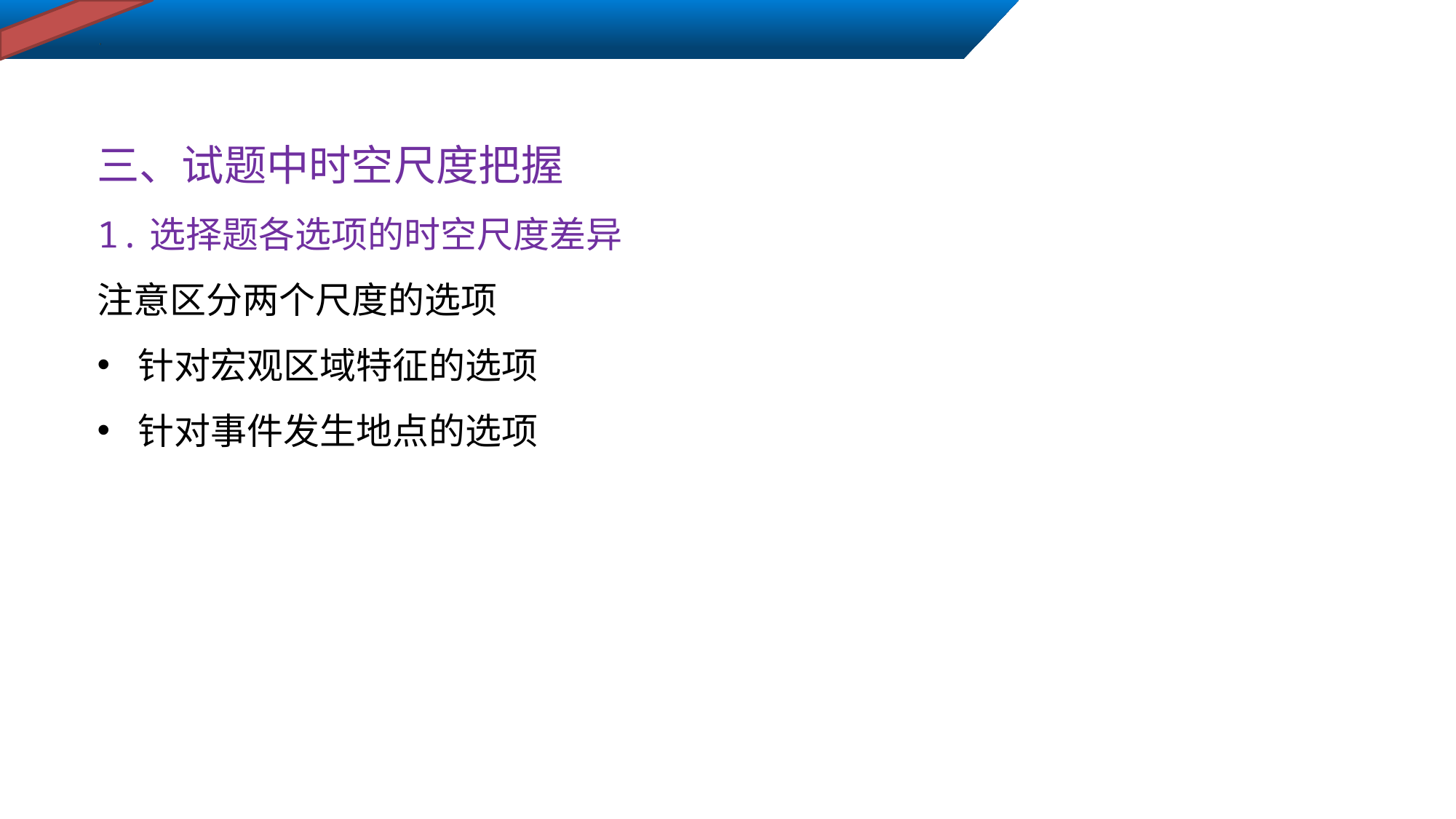

三、试题中时空尺度把握
1.选择题各选项的时空尺度差异
注意区分两个尺度的选项
针对宏观区域特征的选项
针对事件发生地点的选项